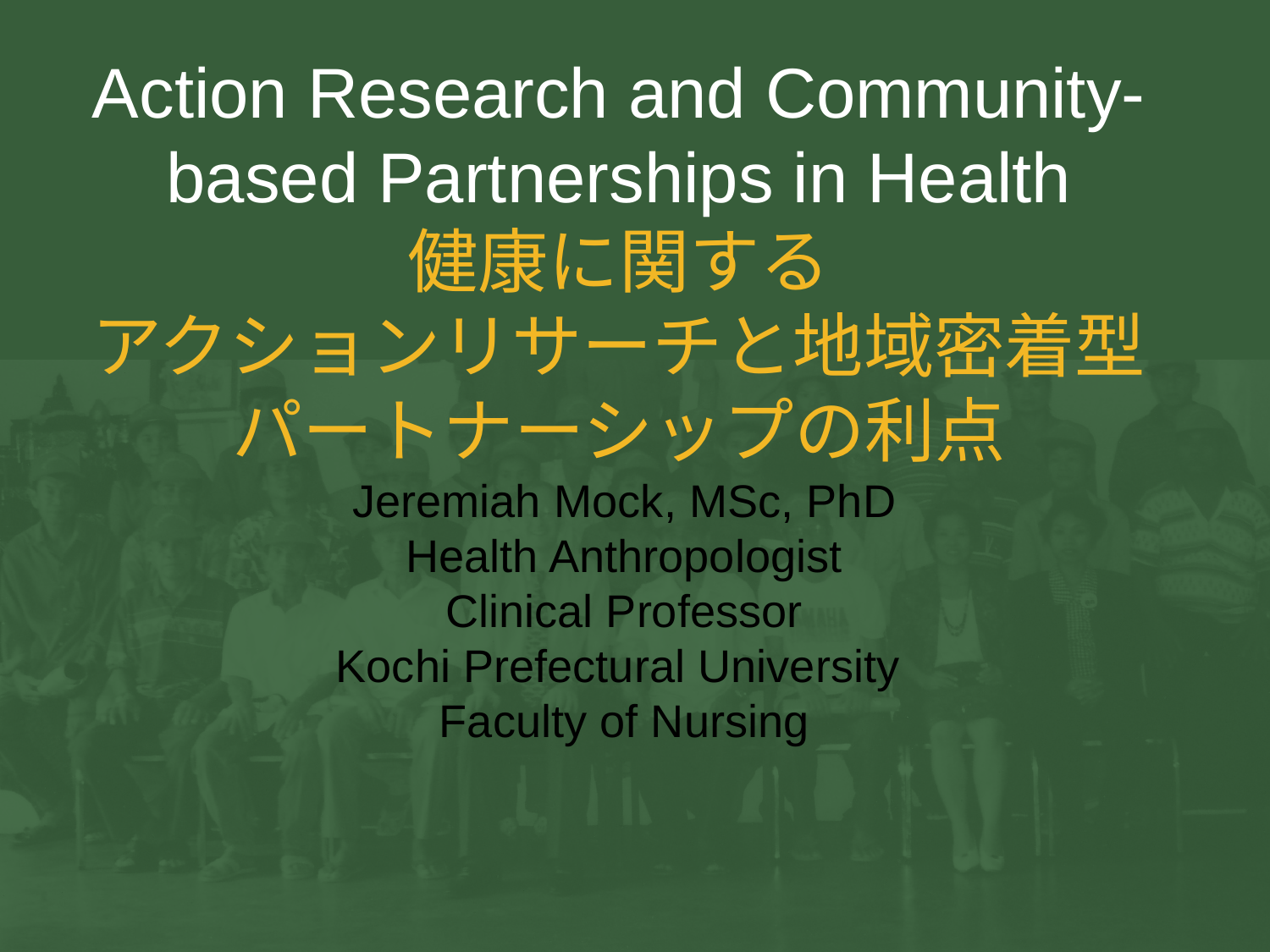

# Action Research and Community-based Partnerships in Health 健康に関する アクションリサーチと地域密着型 パートナーシップの利点
Jeremiah Mock, MSc, PhD
Health Anthropologist
Clinical Professor
Kochi Prefectural University
Faculty of Nursing